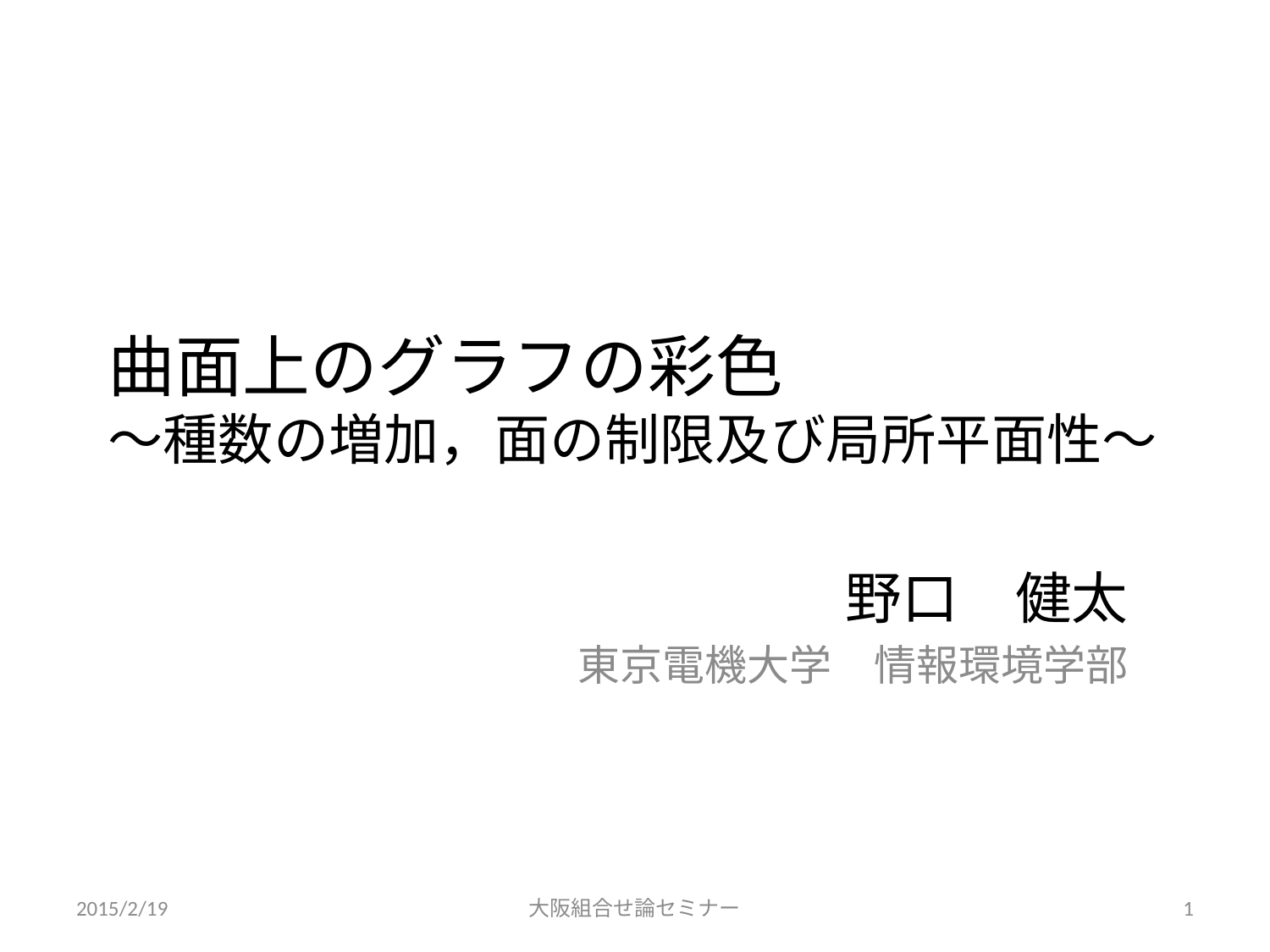

# 曲面上のグラフの彩色 ～種数の増加，面の制限及び局所平面性～
野口　健太
東京電機大学　情報環境学部
2015/2/19
大阪組合せ論セミナー
1